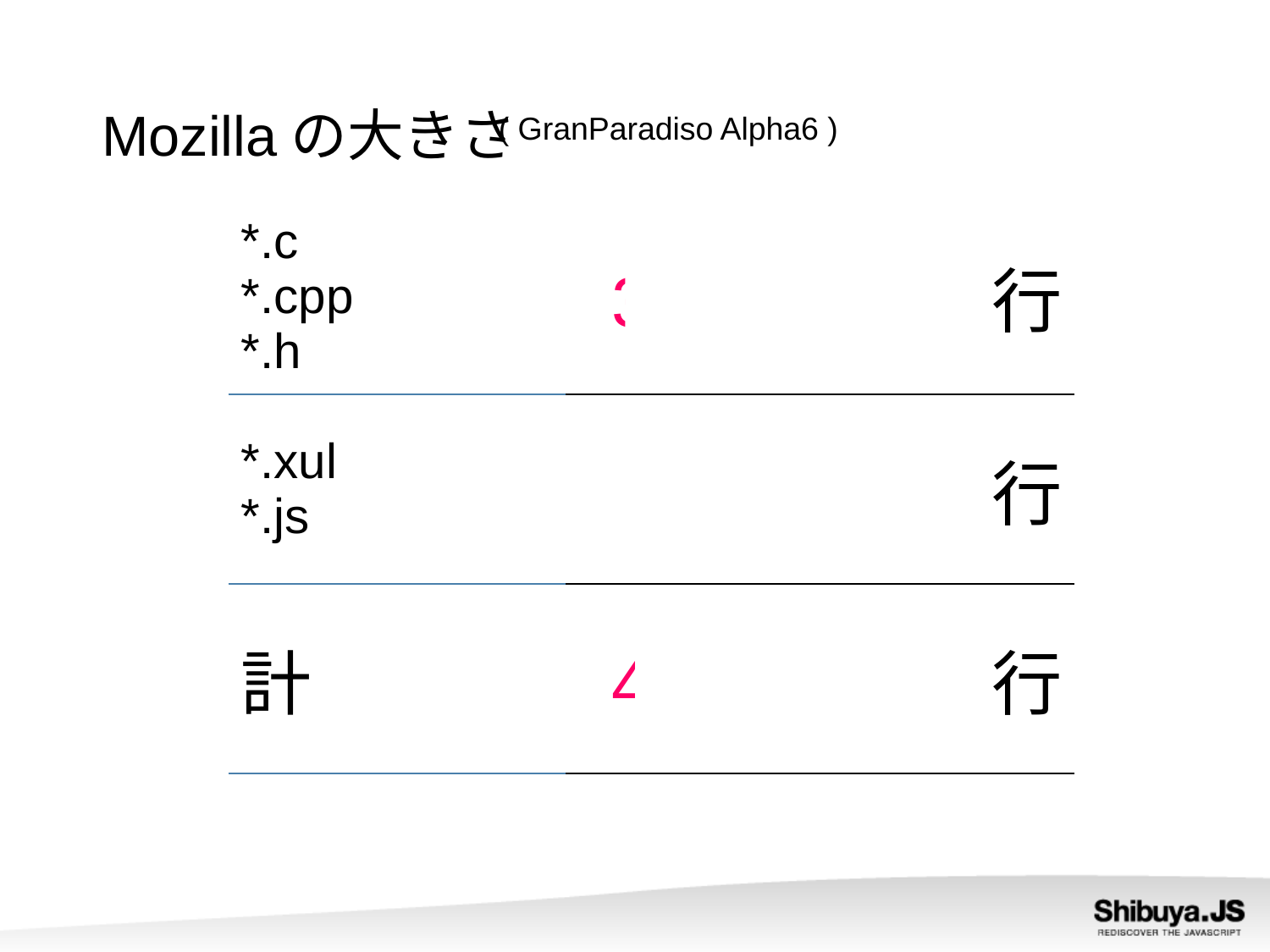

Mozillaの大きさ
( GranParadiso Alpha6 )
| \*.c \*.cpp \*.h | 363万7701 行 |
| --- | --- |
| \*.xul \*.js | 39万5706 行 |
| 計 | 403万3407 行 |